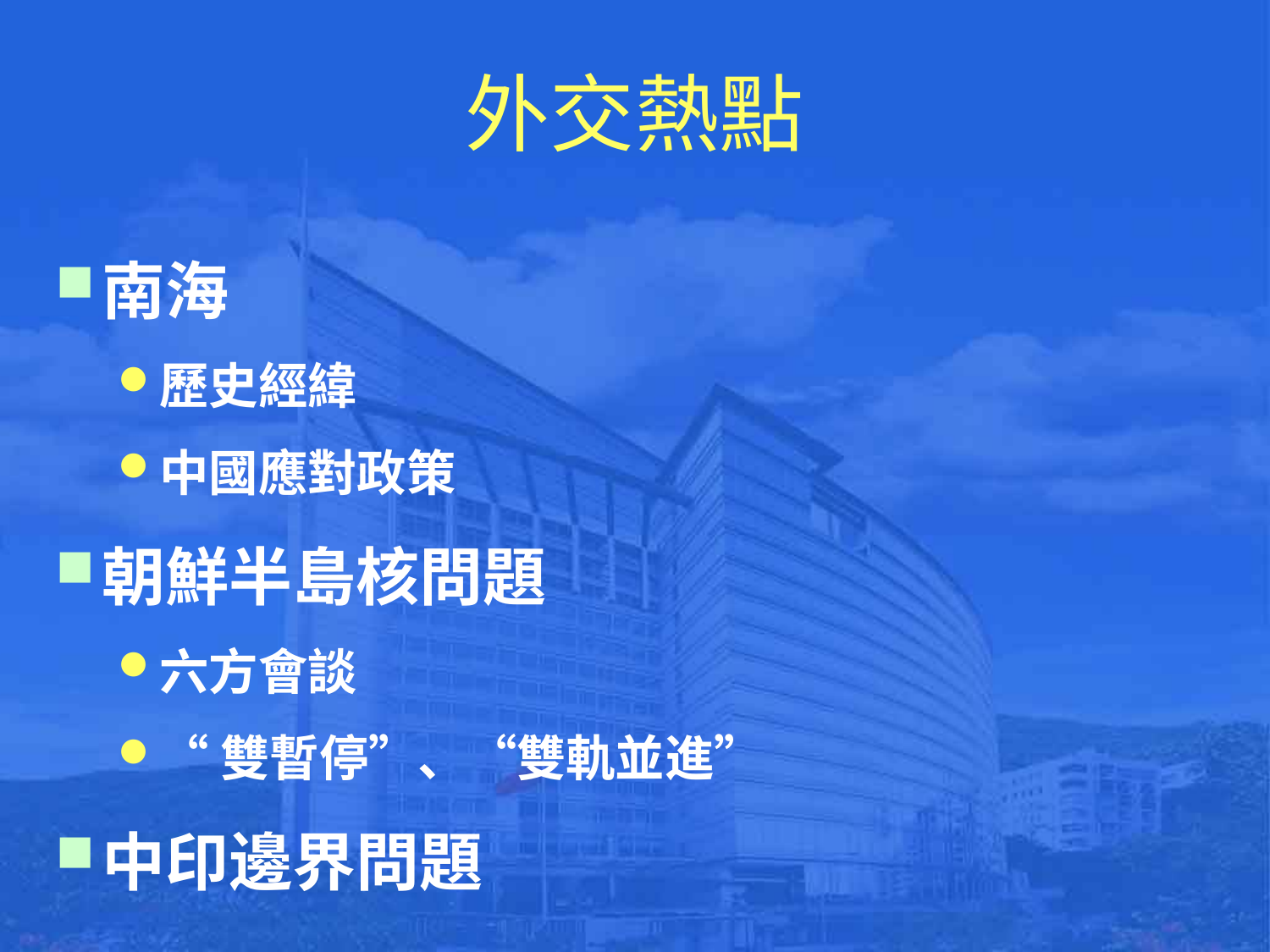

# 外交熱點
南海
歷史經緯
中國應對政策
朝鮮半島核問題
六方會談
“雙暫停”、“雙軌並進”
中印邊界問題